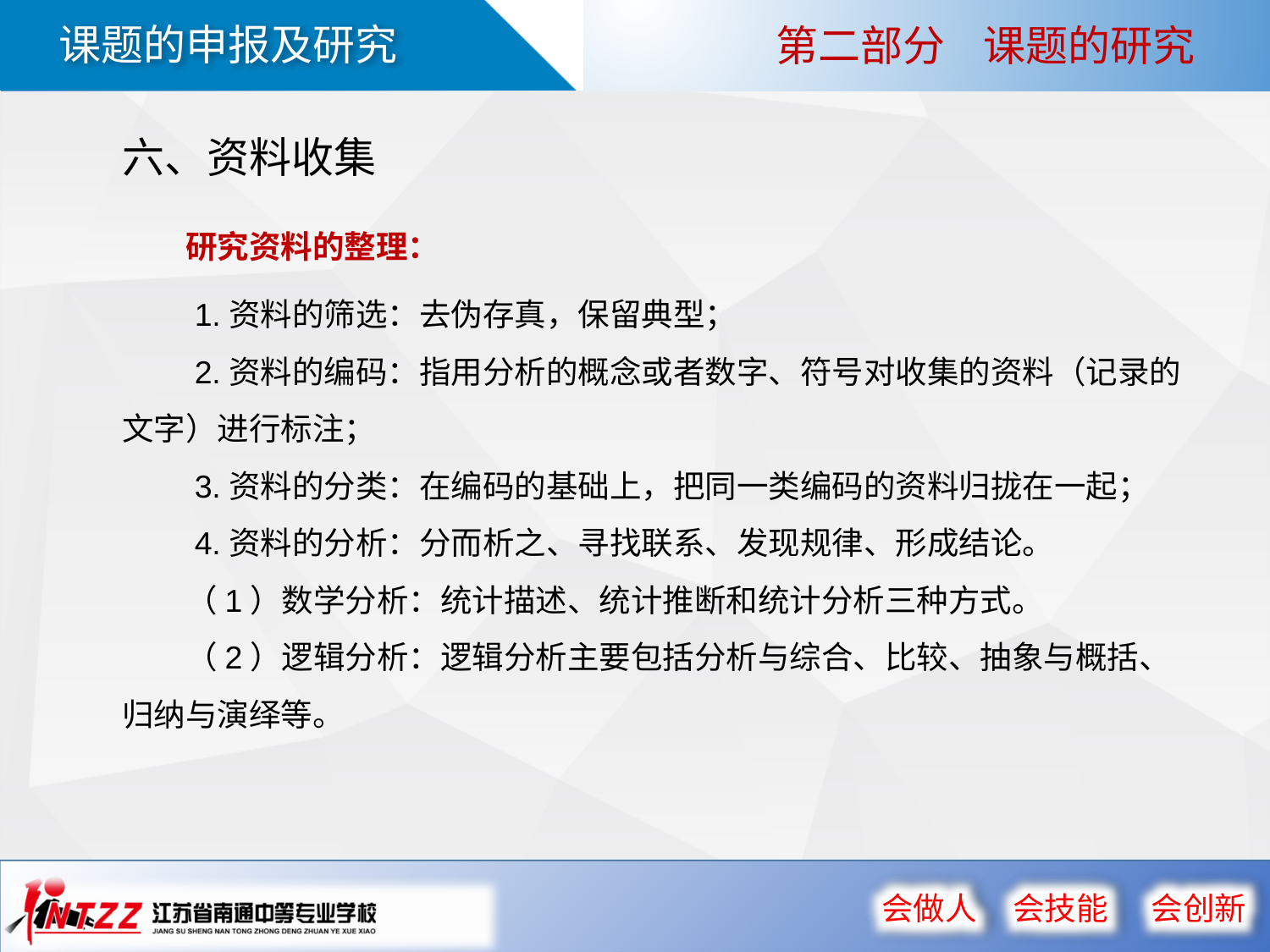

第二部分    课题的研究
六、资料收集
研究资料的整理：
 1.资料的筛选：去伪存真，保留典型；
 2.资料的编码：指用分析的概念或者数字、符号对收集的资料（记录的文字）进行标注；
 3.资料的分类：在编码的基础上，把同一类编码的资料归拢在一起；
 4.资料的分析：分而析之、寻找联系、发现规律、形成结论。
（1）数学分析：统计描述、统计推断和统计分析三种方式。
（2）逻辑分析：逻辑分析主要包括分析与综合、比较、抽象与概括、归纳与演绎等。